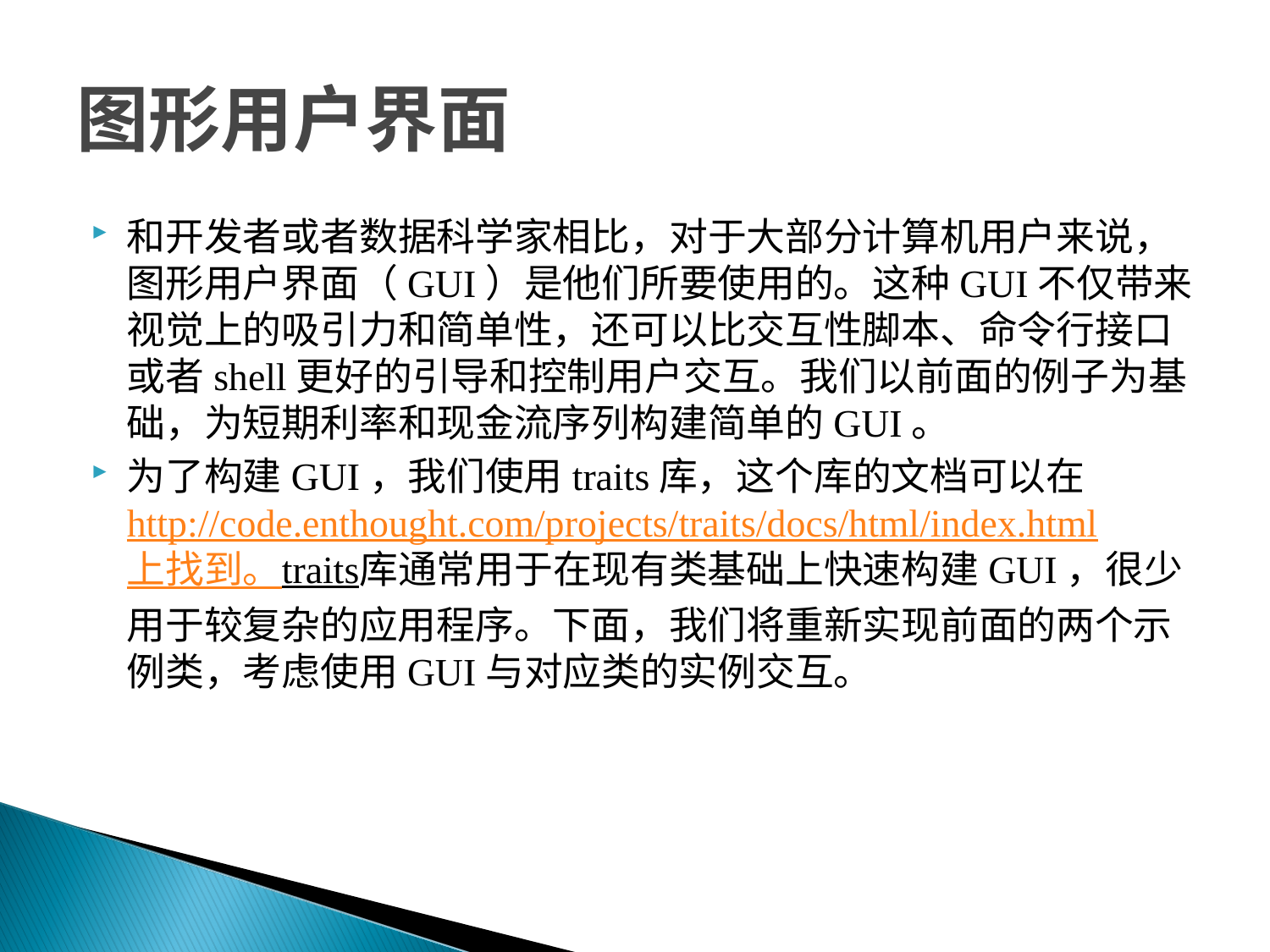

# 图形用户界面
和开发者或者数据科学家相比，对于大部分计算机用户来说，图形用户界面（GUI）是他们所要使用的。这种GUI不仅带来视觉上的吸引力和简单性，还可以比交互性脚本、命令行接口或者shell更好的引导和控制用户交互。我们以前面的例子为基础，为短期利率和现金流序列构建简单的GUI。
为了构建GUI，我们使用traits库，这个库的文档可以在http://code.enthought.com/projects/traits/docs/html/index.html上找到。traits库通常用于在现有类基础上快速构建GUI，很少用于较复杂的应用程序。下面，我们将重新实现前面的两个示例类，考虑使用GUI与对应类的实例交互。